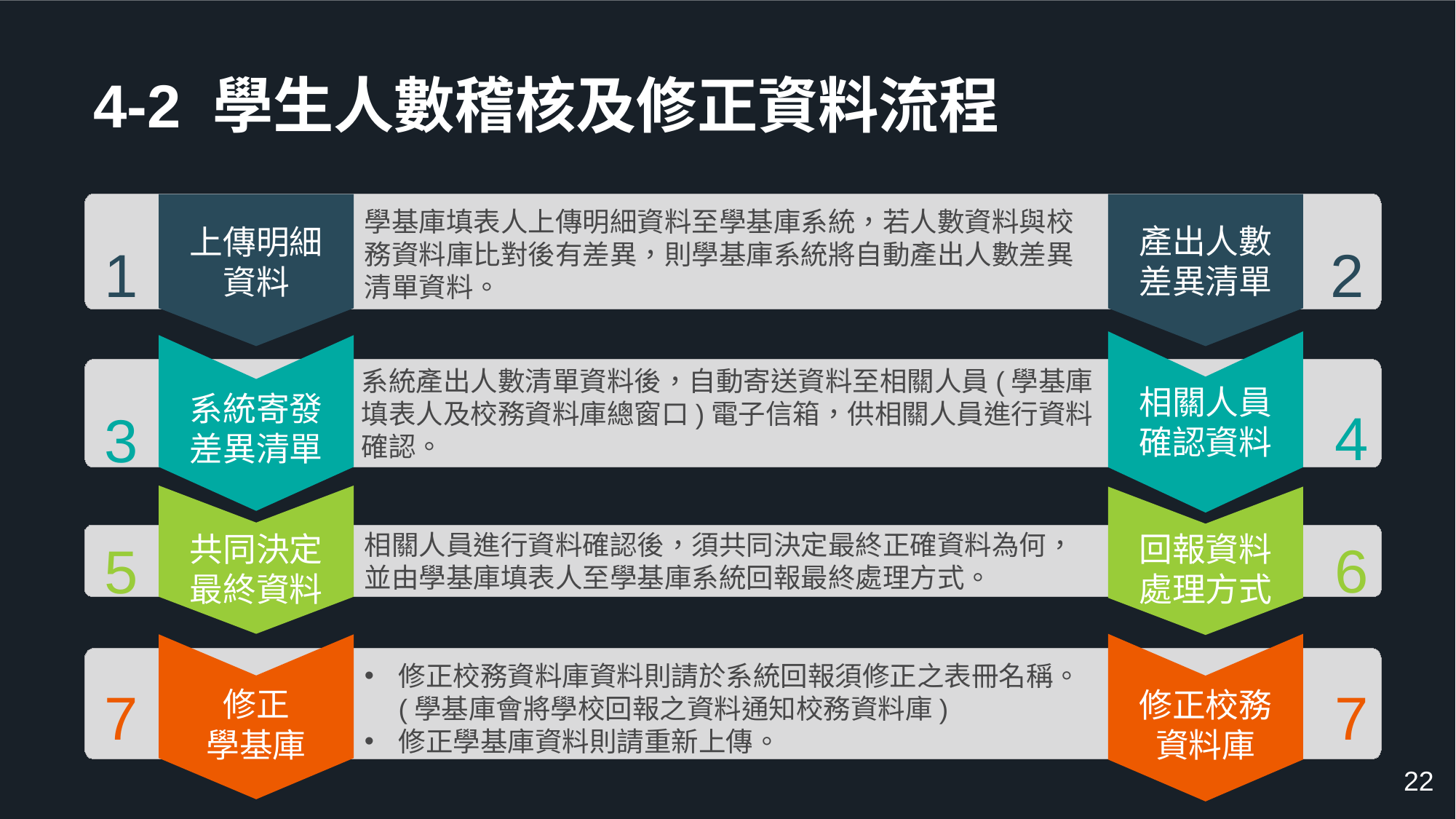

4-2 學生人數稽核及修正資料流程

學基庫填表人上傳明細資料至學基庫系統，若人數資料與校務資料庫比對後有差異，則學基庫系統將自動產出人數差異清單資料。
產出人數差異清單
上傳明細資料
2
1

系統產出人數清單資料後，自動寄送資料至相關人員(學基庫填表人及校務資料庫總窗口)電子信箱，供相關人員進行資料確認。

相關人員確認資料
系統寄發差異清單
4
3

相關人員進行資料確認後，須共同決定最終正確資料為何，並由學基庫填表人至學基庫系統回報最終處理方式。
回報資料處理方式
共同決定最終資料

6
5

修正校務資料庫資料則請於系統回報須修正之表冊名稱。(學基庫會將學校回報之資料通知校務資料庫)
修正學基庫資料則請重新上傳。
7
7
修正
學基庫
修正校務資料庫
22